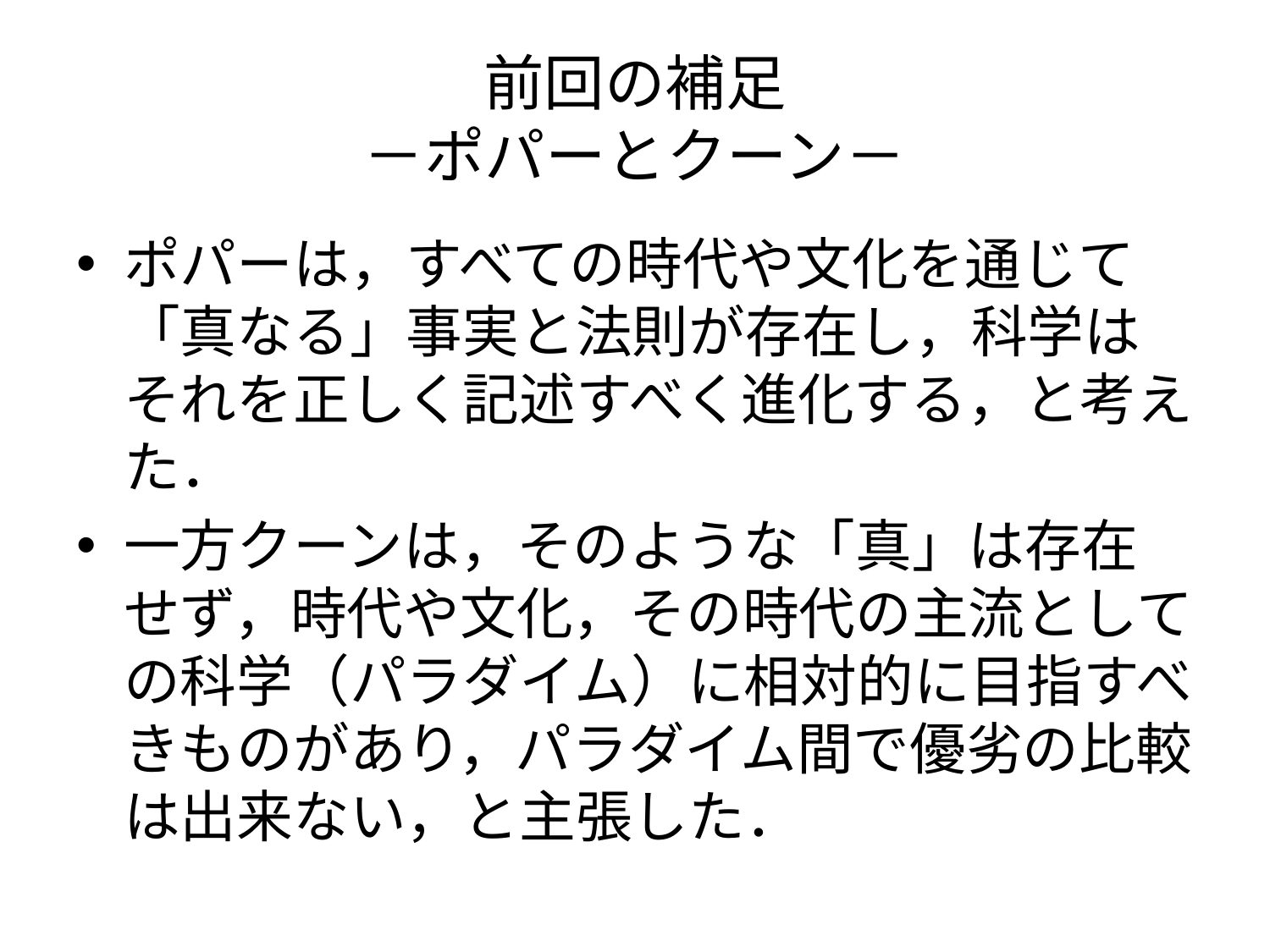

# 前回の補足 －ポパーとクーン－
ポパーは，すべての時代や文化を通じて「真なる」事実と法則が存在し，科学はそれを正しく記述すべく進化する，と考えた．
一方クーンは，そのような「真」は存在せず，時代や文化，その時代の主流としての科学（パラダイム）に相対的に目指すべきものがあり，パラダイム間で優劣の比較は出来ない，と主張した．